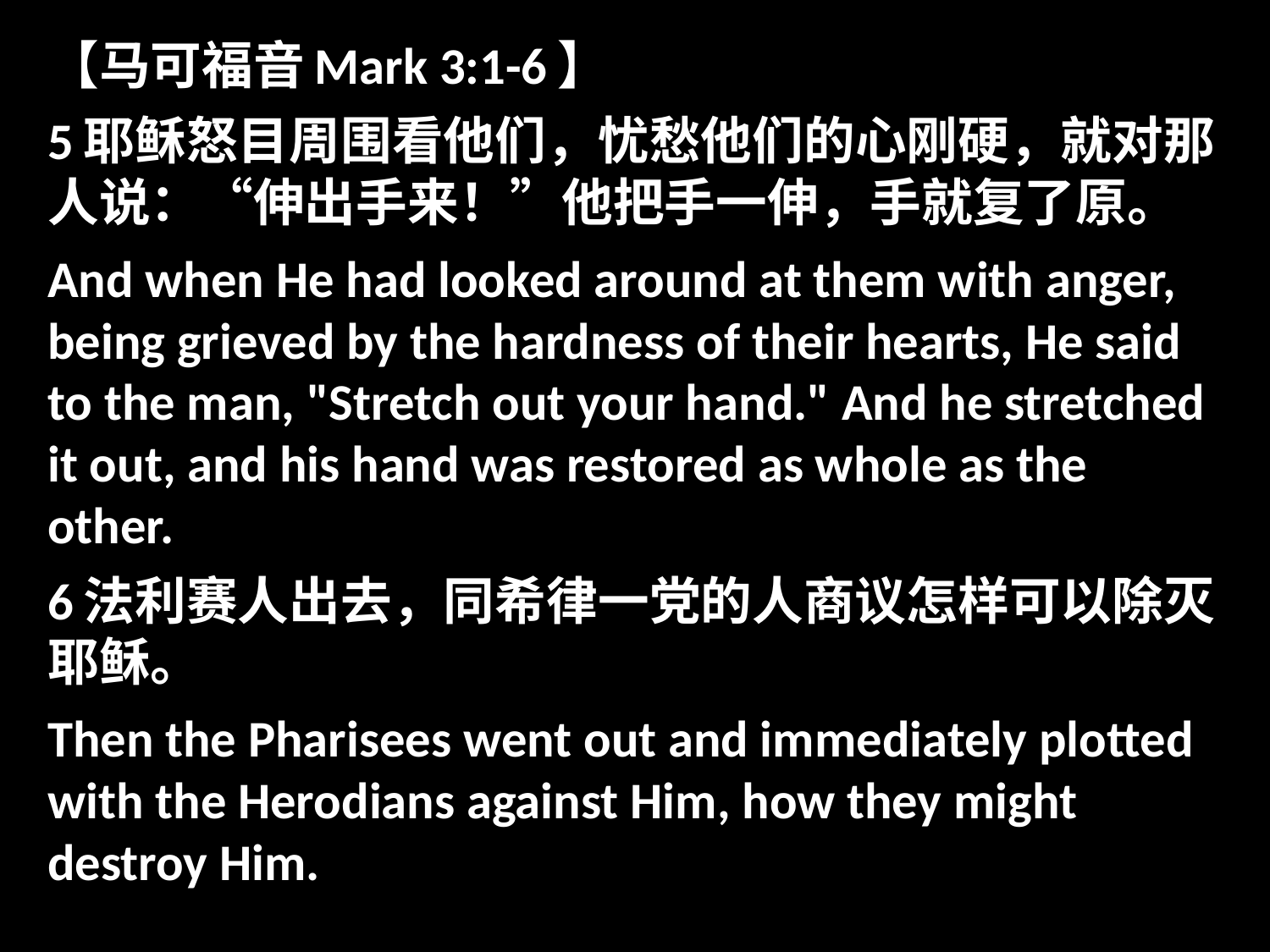

【马可福音Mark 3:1-6】
5耶稣怒目周围看他们，忧愁他们的心刚硬，就对那人说：“伸出手来！”他把手一伸，手就复了原。
And when He had looked around at them with anger, being grieved by the hardness of their hearts, He said to the man, "Stretch out your hand." And he stretched it out, and his hand was restored as whole as the other.
6法利赛人出去，同希律一党的人商议怎样可以除灭耶稣。
Then the Pharisees went out and immediately plotted with the Herodians against Him, how they might destroy Him.